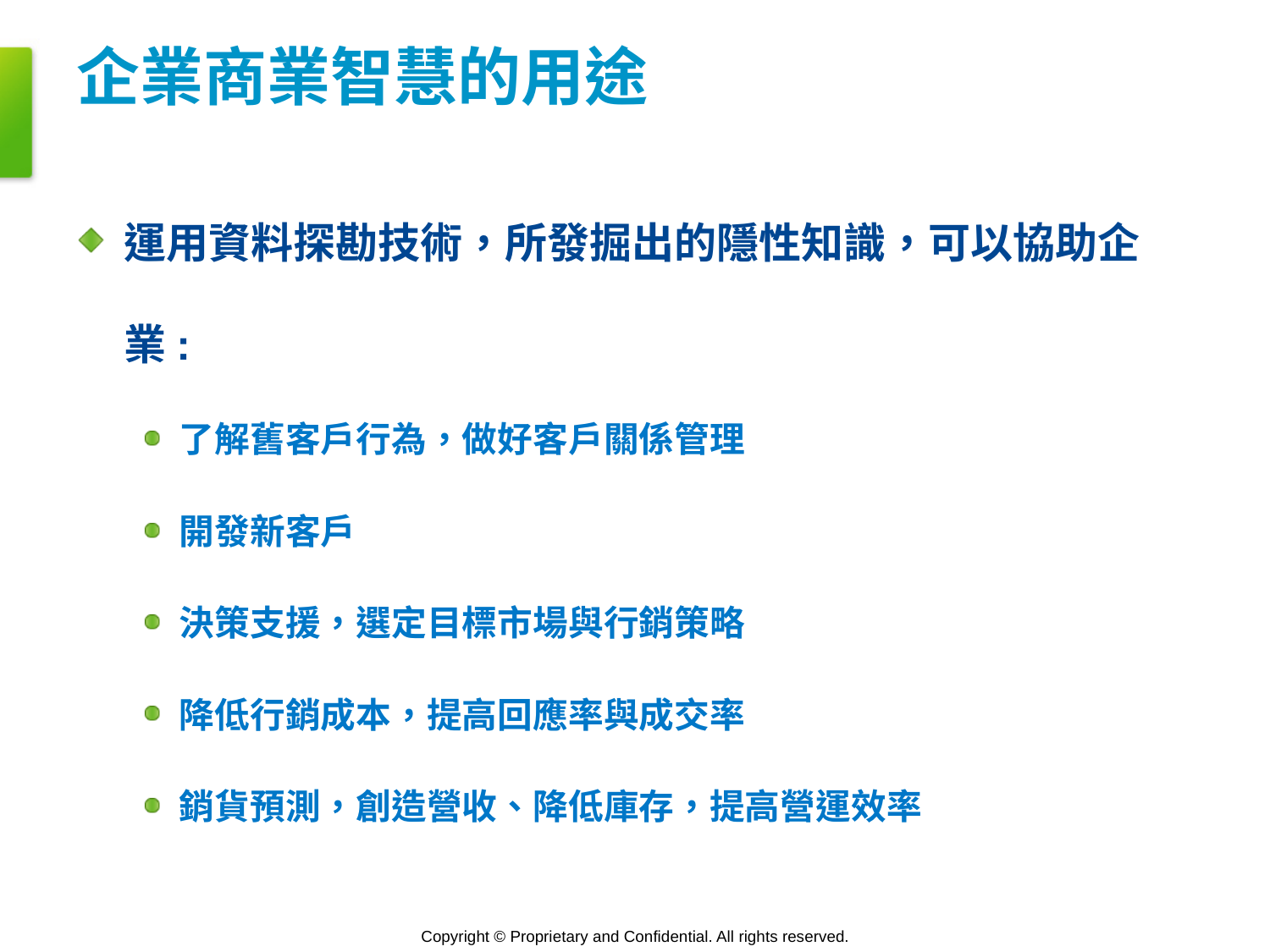

# 企業商業智慧的用途
運用資料探勘技術，所發掘出的隱性知識，可以協助企業:
了解舊客戶行為，做好客戶關係管理
開發新客戶
決策支援，選定目標市場與行銷策略
降低行銷成本，提高回應率與成交率
銷貨預測，創造營收、降低庫存，提高營運效率